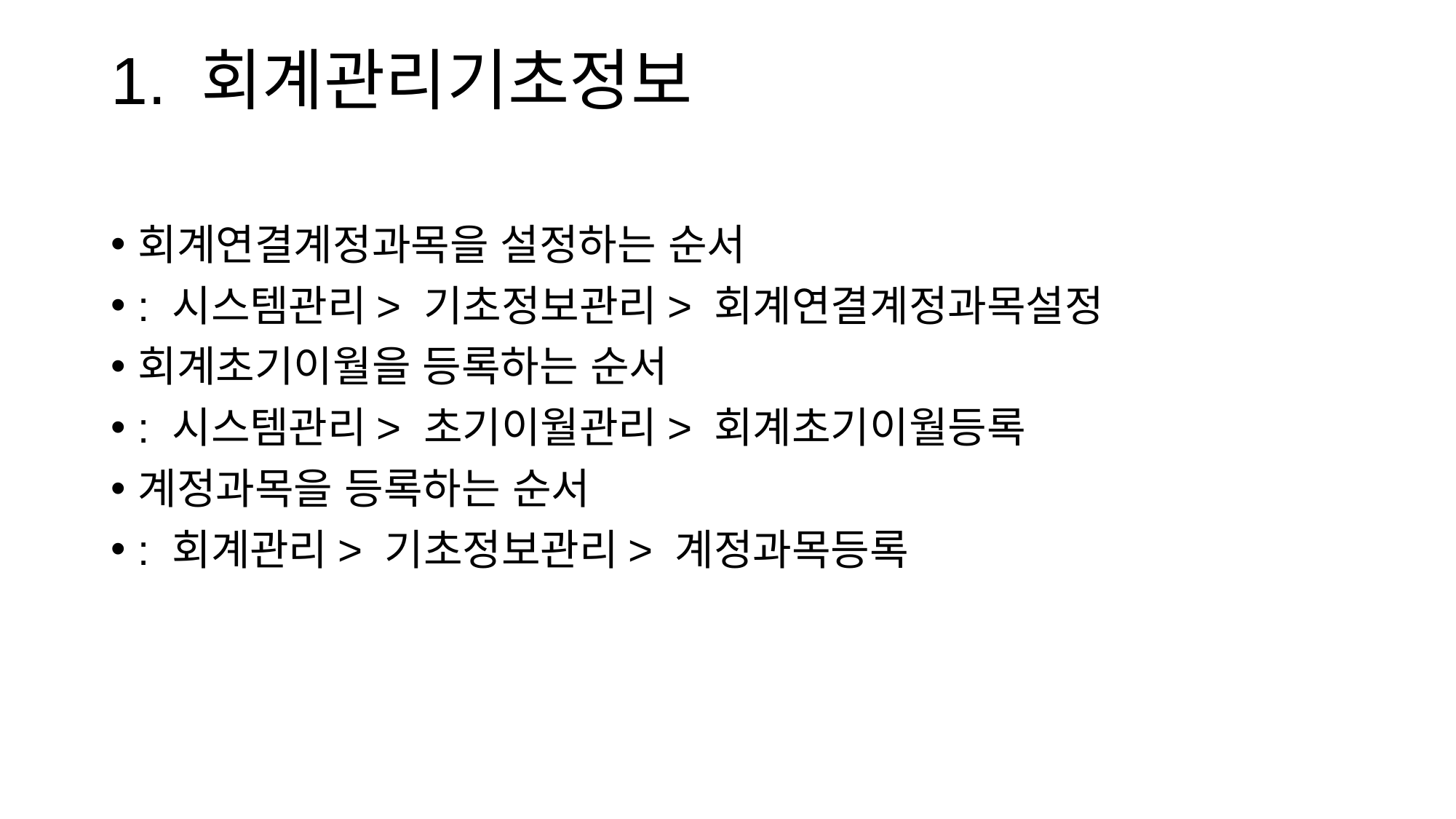

# 1. 회계관리기초정보
회계연결계정과목을 설정하는 순서
: 시스템관리> 기초정보관리> 회계연결계정과목설정
회계초기이월을 등록하는 순서
: 시스템관리> 초기이월관리> 회계초기이월등록
계정과목을 등록하는 순서
: 회계관리> 기초정보관리> 계정과목등록